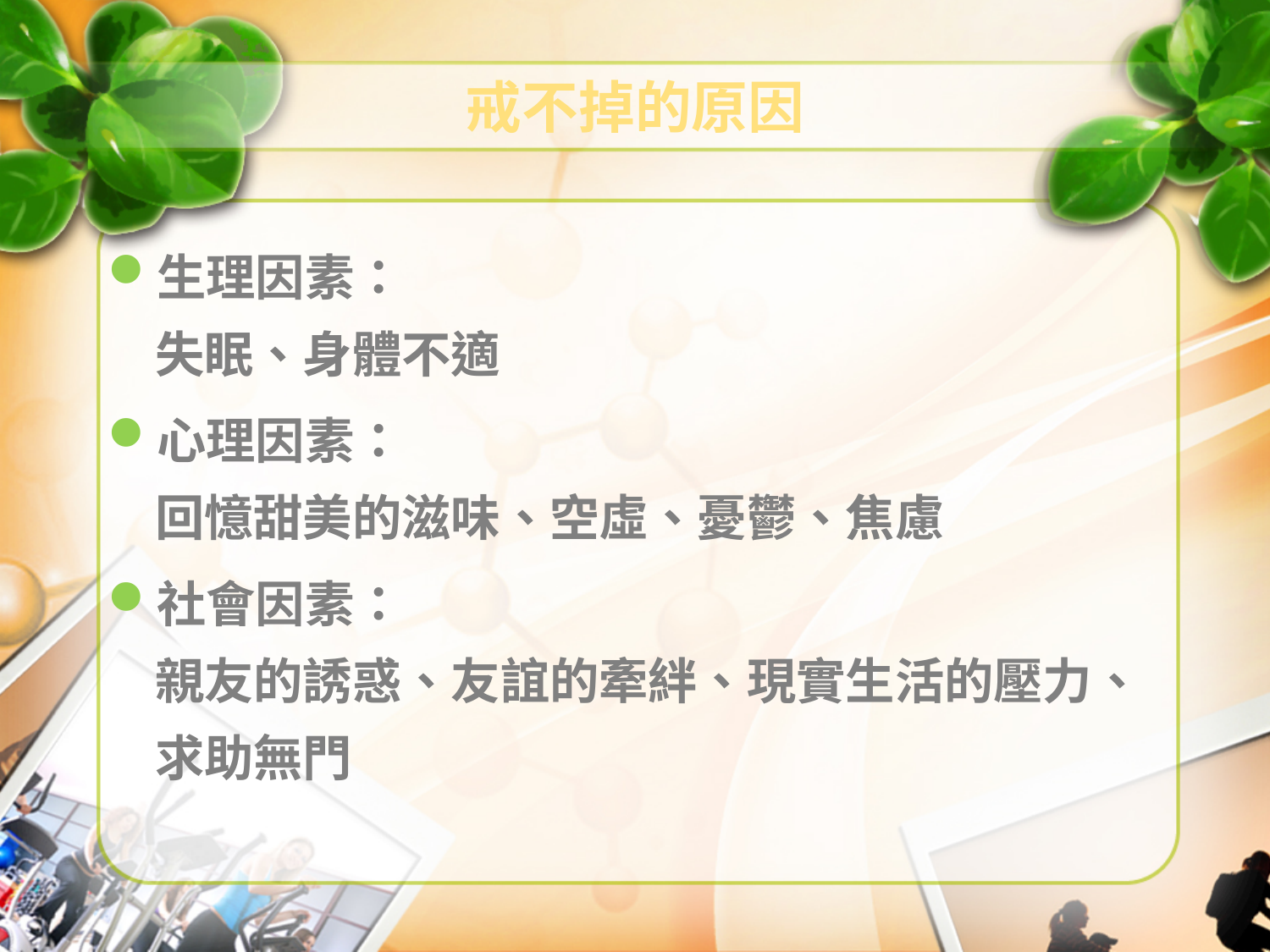

# 戒不掉的原因
生理因素：
失眠、身體不適
心理因素：
回憶甜美的滋味、空虛、憂鬱、焦慮
社會因素：
親友的誘惑、友誼的牽絆、現實生活的壓力、求助無門